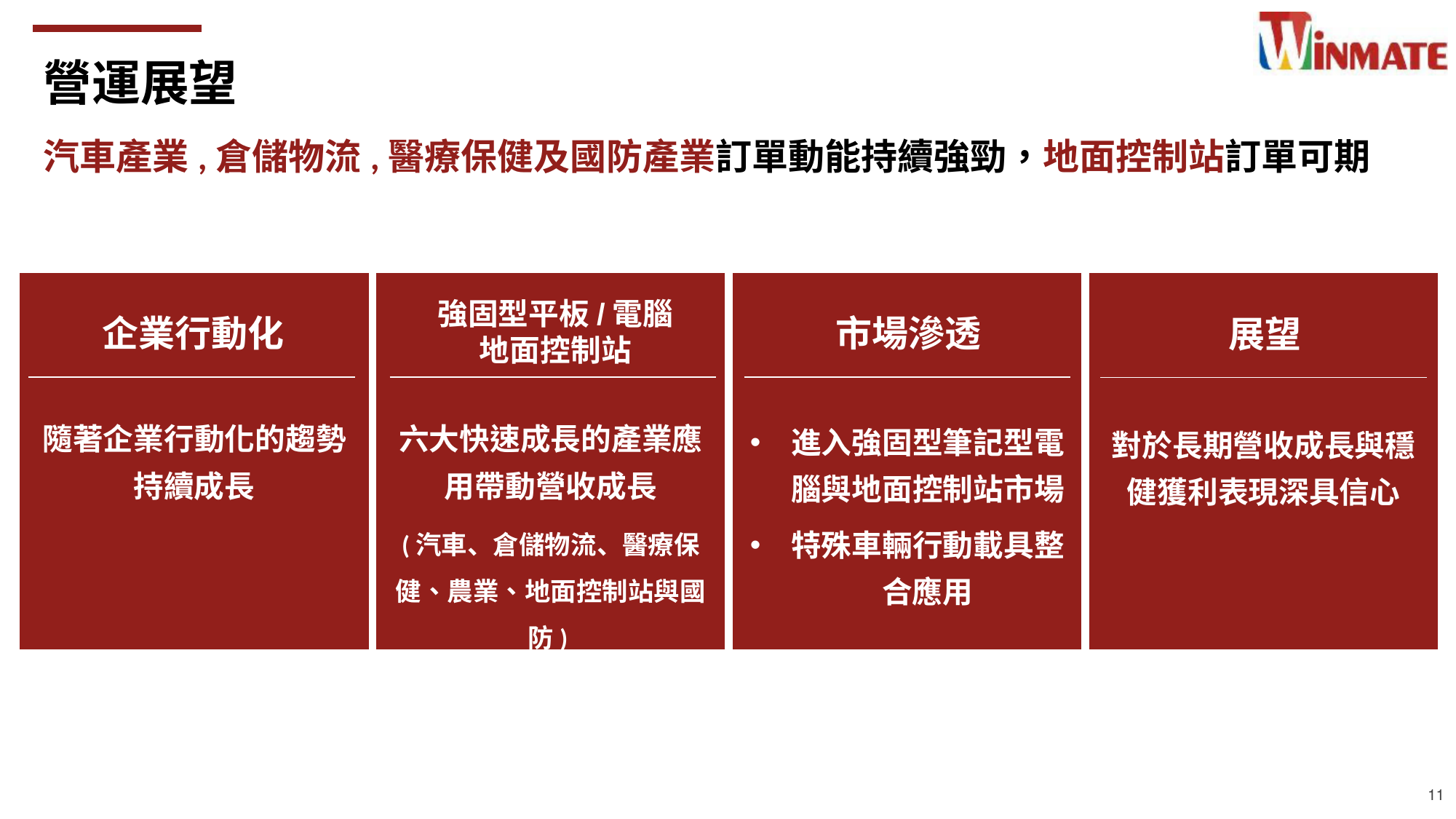

營運展望
汽車產業,倉儲物流,醫療保健及國防產業訂單動能持續強勁，地面控制站訂單可期

強固型平板/電腦
地面控制站
企業行動化
市場滲透
展望
隨著企業行動化的趨勢持續成長
六大快速成長的產業應用帶動營收成長
(汽車、倉儲物流、醫療保健、農業、地面控制站與國防)
進入強固型筆記型電腦與地面控制站市場
特殊車輛行動載具整合應用
對於長期營收成長與穩健獲利表現深具信心
11